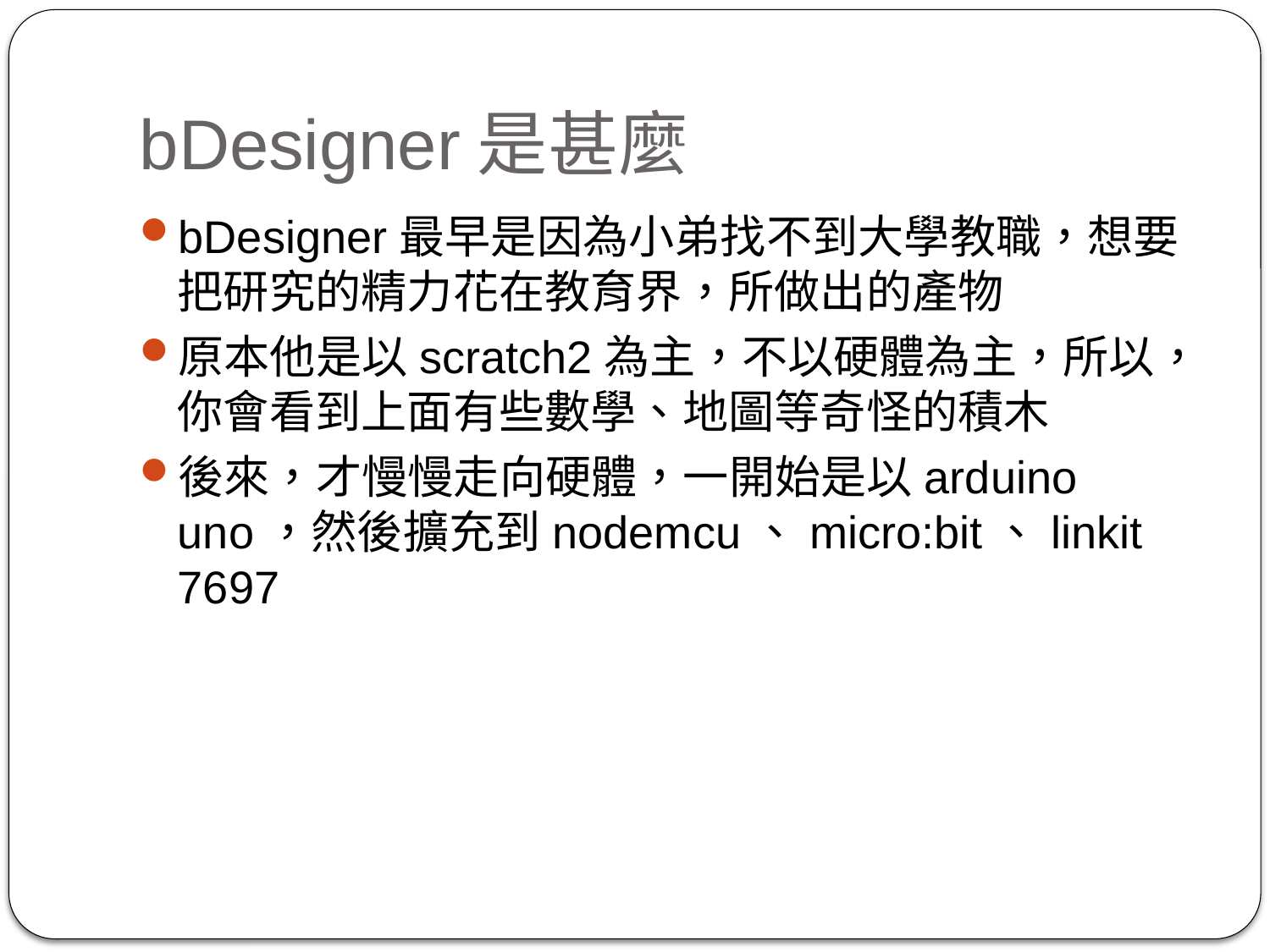

# bDesigner是甚麼
bDesigner最早是因為小弟找不到大學教職，想要把研究的精力花在教育界，所做出的產物
原本他是以scratch2為主，不以硬體為主，所以，你會看到上面有些數學、地圖等奇怪的積木
後來，才慢慢走向硬體，一開始是以arduino uno，然後擴充到nodemcu、micro:bit、linkit 7697